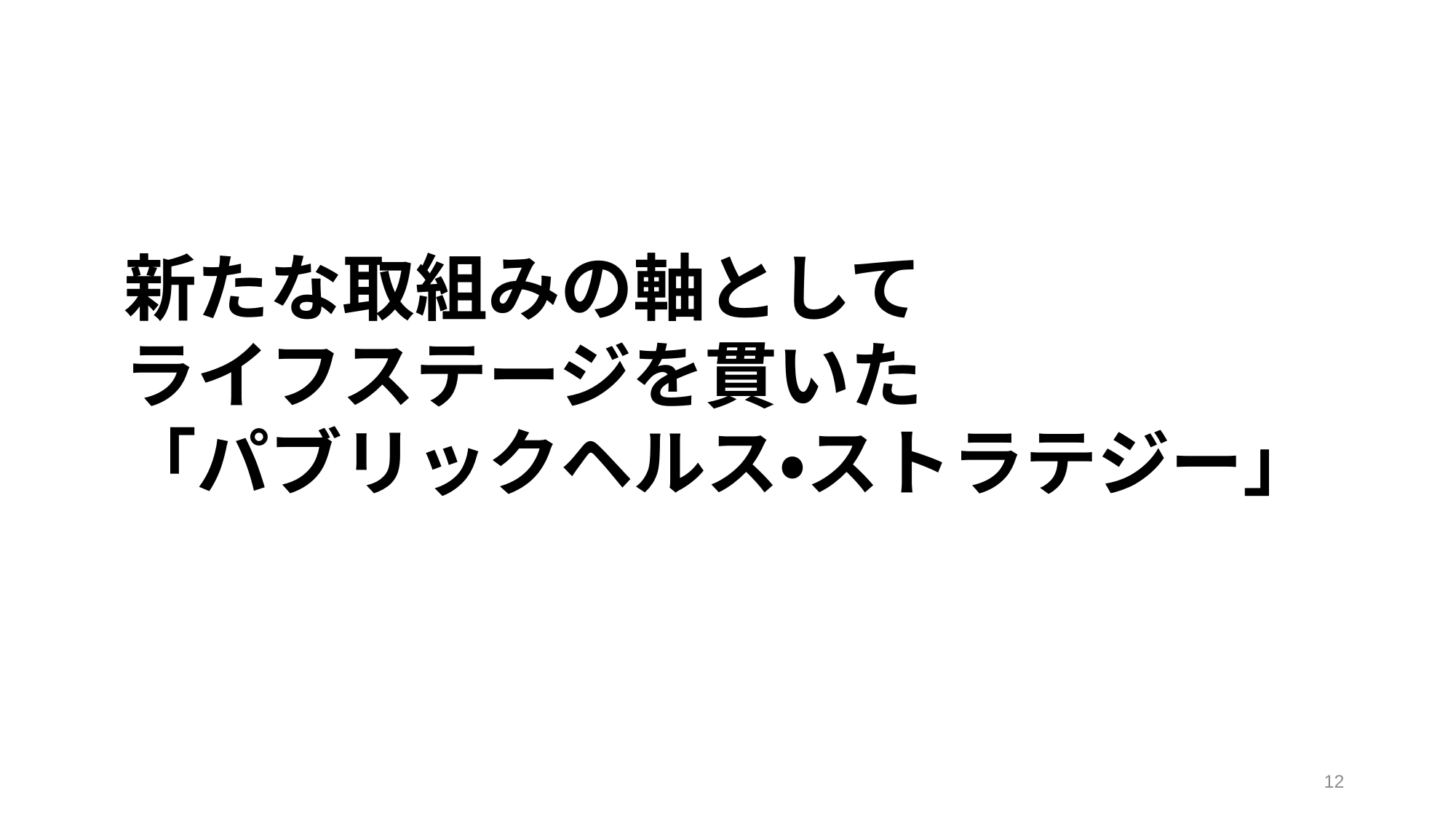

新たな取組みの軸として
ライフステージを貫いた
「パブリックヘルス・ストラテジー」
12